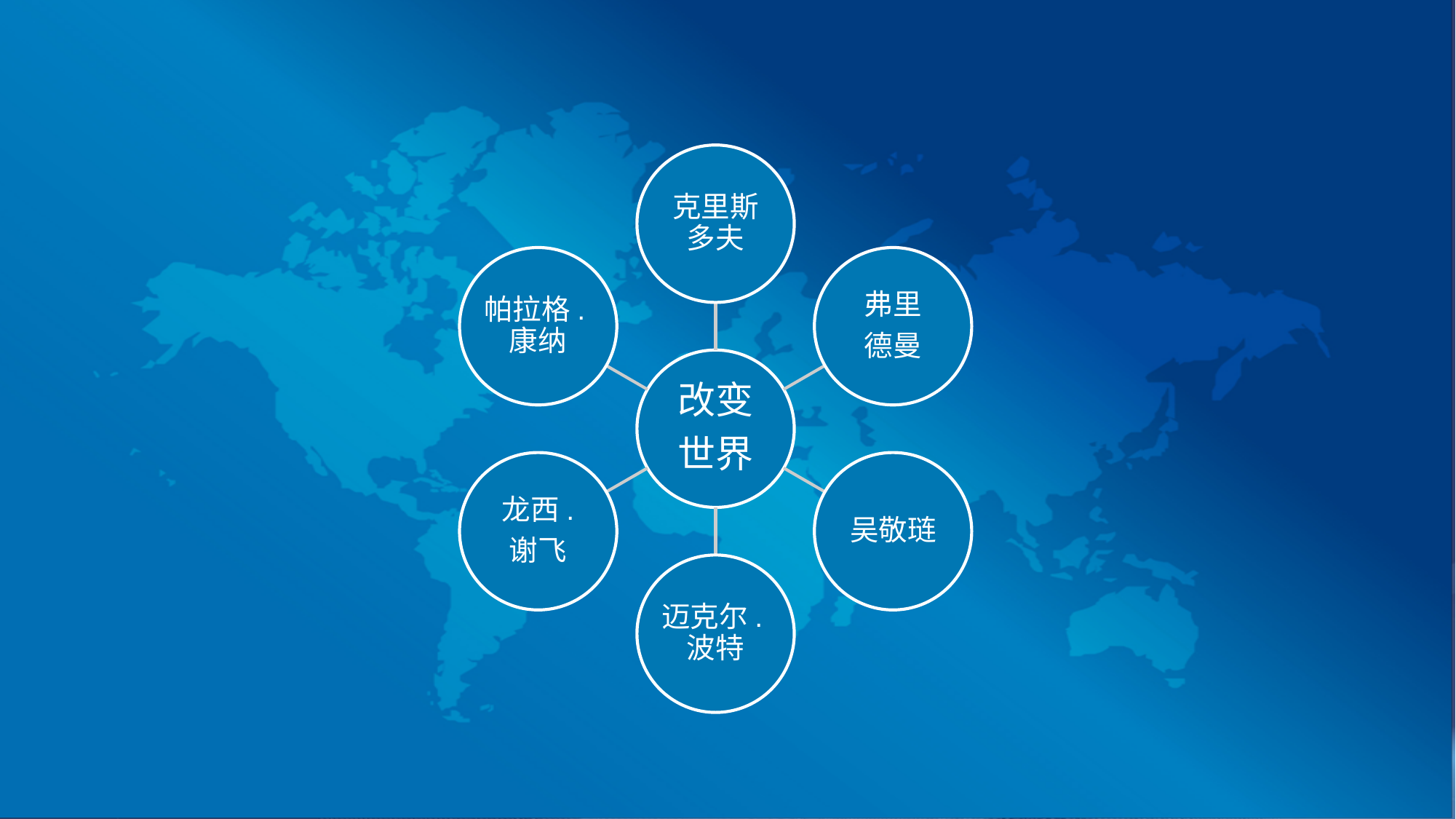

改变
世界

克里斯多夫

弗里
德曼

吴敬琏

迈克尔.波特

龙西.
谢飞

帕拉格.康纳